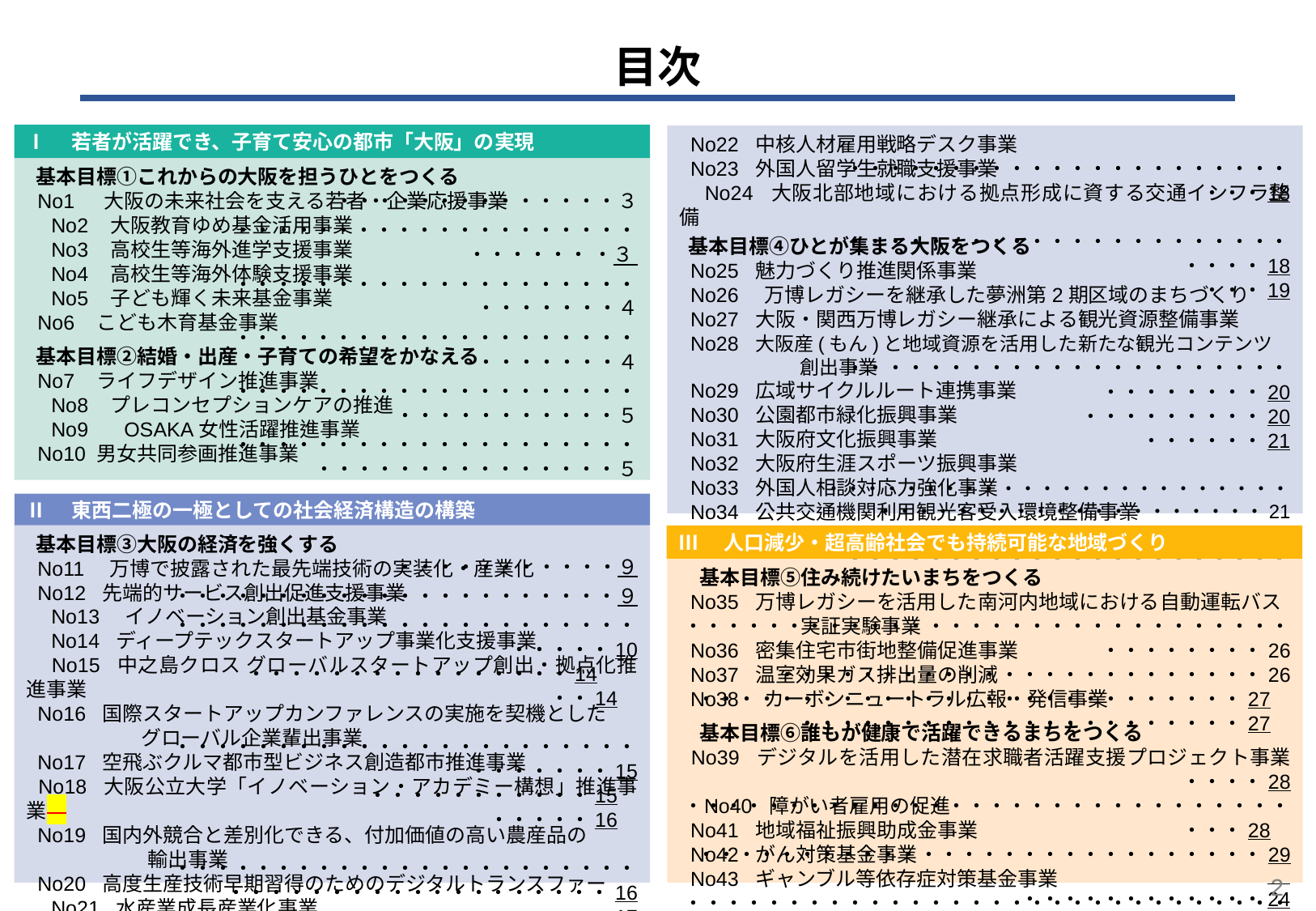

目次
Ⅰ　若者が活躍でき、子育て安心の都市「大阪」の実現
 基本目標①これからの大阪を担うひとをつくる
  No1　 大阪の未来社会を支える若者・企業応援事業
　No2   大阪教育ゆめ基金活用事業
　No3   高校生等海外進学支援事業
　No4   高校生等海外体験支援事業
　No5   子ども輝く未来基金事業
  No6   こども木育基金事業
 基本目標②結婚・出産・子育ての希望をかなえる
  No7   ライフデザイン推進事業
　No8   プレコンセプションケアの推進
　No9 　OSAKA女性活躍推進事業
  No10 男女共同参画推進事業

　・・・・・・・・・・・・・・３
・・・・・・・・・・・・・・・・・・・・・・・・・・ ・３
・・・・・・・・・・・・・・・・・・・・・・・・・・・４
・・・・・・・・・・・・・・・・・・・・・・・・・・・４
・・・・・・・・・・・・・・・・・・・・・・・・・・・・・・・５
・・・・・・・・・・・・・・・・・・・・・・・・・・・・・・・・・・・５

・・・・・・・・・・・・・・・・・・・・・・・・・・・・・・・・６
・・・・・・・・・・・・・・・・・・・・・・・・・・・・・６
・・・・・・・・・・・・・・・・・・・・・・・・・・・・７
・・・・・・・・・・・・・・・・・・・・・・・・・・・・・・・７

  No22  中核人材雇用戦略デスク事業
  No23  外国人留学生就職支援事業
　No24  大阪北部地域における拠点形成に資する交通インフラ整備
 基本目標④ひとが集まる大阪をつくる
  No25  魅力づくり推進関係事業
  No26　万博レガシーを継承した夢洲第2期区域のまちづくり
  No27  大阪・関西万博レガシー継承による観光資源整備事業
  No28  大阪産(もん)と地域資源を活用した新たな観光コンテンツ
　　　　　　 創出事業
  No29  広域サイクルルート連携事業
  No30  公園都市緑化振興事業
  No31  大阪府文化振興事業
  No32  大阪府生涯スポーツ振興事業
  No33  外国人相談対応力強化事業
  No34  公共交通機関利用観光客受入環境整備事業
  ・・・・・・・・・・・・・・・・・・・・・・・・・18
  ・・・・・・・・・・・・・・・・・・・・・・・・・・18
　・・・19

  ・・・・・・・・・・・・・・・・・・・・・・・・・・・・・・20
  ・・・・・・・・・20
  ・・・・・・21

・・・・・・・・・・・・・・・・・・・・・・・・・・・・・・・・・・・・・・・・・・・・21
  ・・・・・・・・・・・・・・・・・・・・・・・・・・・22
  ・・・・・・・・・・・・・・・・・・・・・・・・・・・・・・22
  ・・・・・・・・・・・・・・・・・・・・・・・・・・・・・・・・23
  ・・・・・・・・・・・・・・・・・・・・・・・・・23
  ・・・・・・・・・・・・・・・・・・・・・・・・・24
  ・・・・・・・・・・・・24
Ⅱ　東西二極の一極としての社会経済構造の構築

・・・・・・・・・・・９
・・・・・・・・・・・・・・・・・・・・・・９
・・・・・・・・・・・・・・・・・・・・・・・・・・・・10
・・・・・・・・・・・・・・・・14
・・14

・・・・・・・・・・・・・・・・・・・・・・・・・・・・・・15
・・・・・・・・・・・15
・・・・・16

・・・・・・・・・・・・・・・・・・・・・・・・・・・・・・・・・・・・・・・・・・16
・・・・・・・17
・・・・・・・・・・・・・・・・・・・・・・・・・・・・・・17
 基本目標③大阪の経済を強くする
  No11　万博で披露された最先端技術の実装化・産業化
  No12  先端的サービス創出促進支援事業
　No13　イノベーション創出基金事業
　No14  ディープテックスタートアップ事業化支援事業
　No15  中之島クロス グローバルスタートアップ創出・拠点化推進事業
  No16  国際スタートアップカンファレンスの実施を契機とした
  　　　　　グローバル企業輩出事業
  No17  空飛ぶクルマ都市型ビジネス創造都市推進事業
  No18  大阪公立大学「イノベーション・アカデミー構想」推進事業
  No19  国内外競合と差別化できる、付加価値の高い農産品の
　　　　　　輸出事業
  No20  高度生産技術早期習得のためのデジタルトランスファー
　No21  水産業成長産業化事業
Ⅲ　人口減少・超高齢社会でも持続可能な地域づくり
　基本目標⑤住み続けたいまちをつくる
  No35  万博レガシーを活用した南河内地域における自動運転バス
　　　　　　実証実験事業
  No36  密集住宅市街地整備促進事業
  No37  温室効果ガス排出量の削減
  No38　カーボンニュートラル広報・発信事業
　基本目標⑥誰もが健康で活躍できるまちをつくる
  No39  デジタルを活用した潜在求職者活躍支援プロジェクト事業
　No40  障がい者雇用の促進
  No41  地域福祉振興助成金事業
  No42  がん対策基金事業
  No43  ギャンブル等依存症対策基金事業

・・・・・・・・・・・・・・・・・・・・・・・・・・・・・・・・・・・・・・26
・・・・・・・・・・・・・・・・・・・・・・・・26
・・・・・・・・・・・・・・・・・・・・・・・・・・・27
・・・・・・・・・・・・・・・・・・・・・・27

・・・・28
・・・・・・・・・・・・・・・・・・・・・・・・・・・・・・・・・28
・・・・・・・・・・・・・・・・・・・・・・・・・・・・29
・・・・・・・・・・・・・・・・・・・・・・・・・・・・・・・・・・29
・・・・・・・・・・・・・・・・・・・・・・29
2